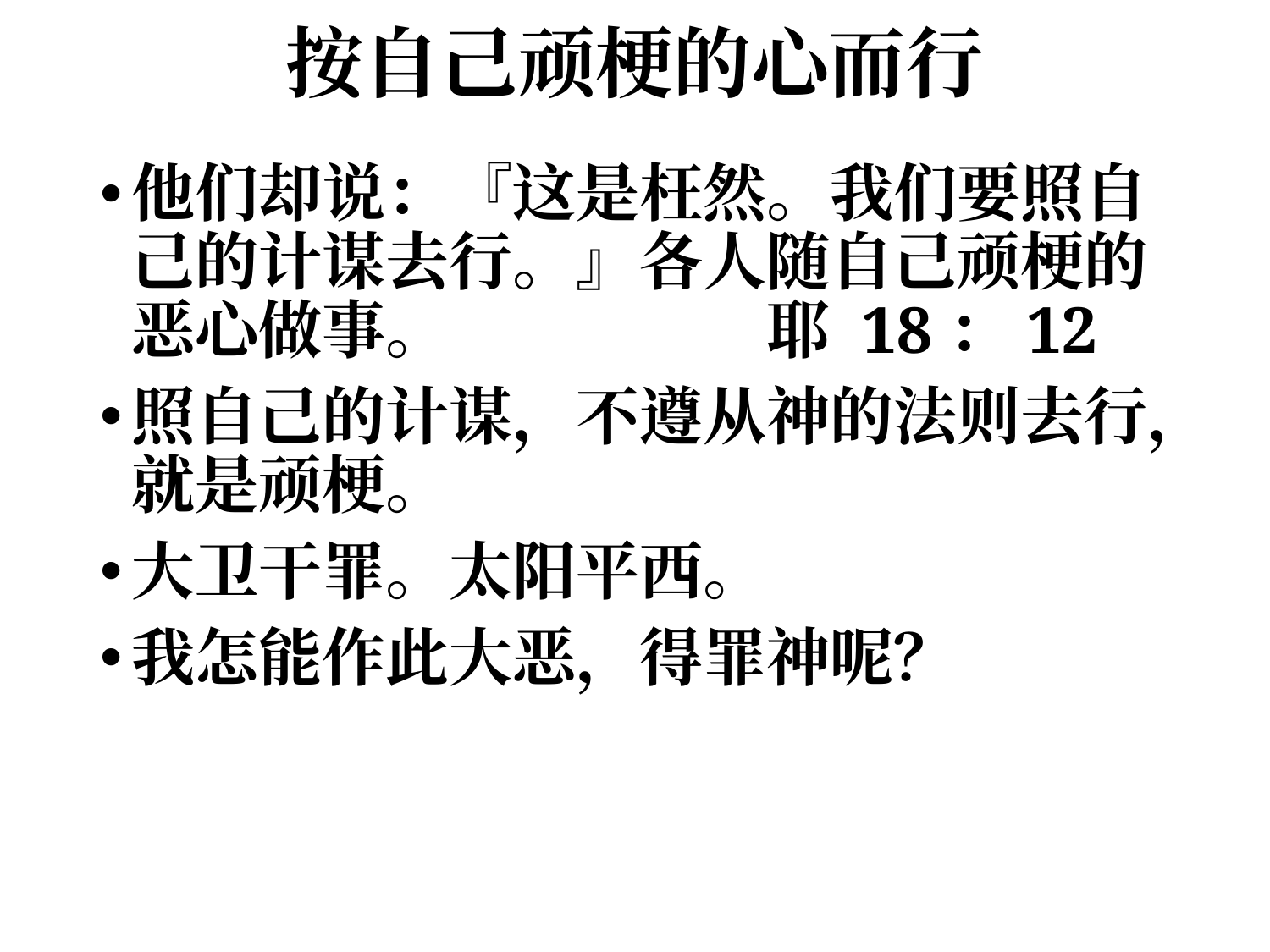

# 按自己顽梗的心而行
他们却说：『这是枉然。我们要照自己的计谋去行。』各人随自己顽梗的恶心做事。			耶 18：12
照自己的计谋，不遵从神的法则去行，就是顽梗。
大卫干罪。太阳平西。
我怎能作此大恶，得罪神呢？